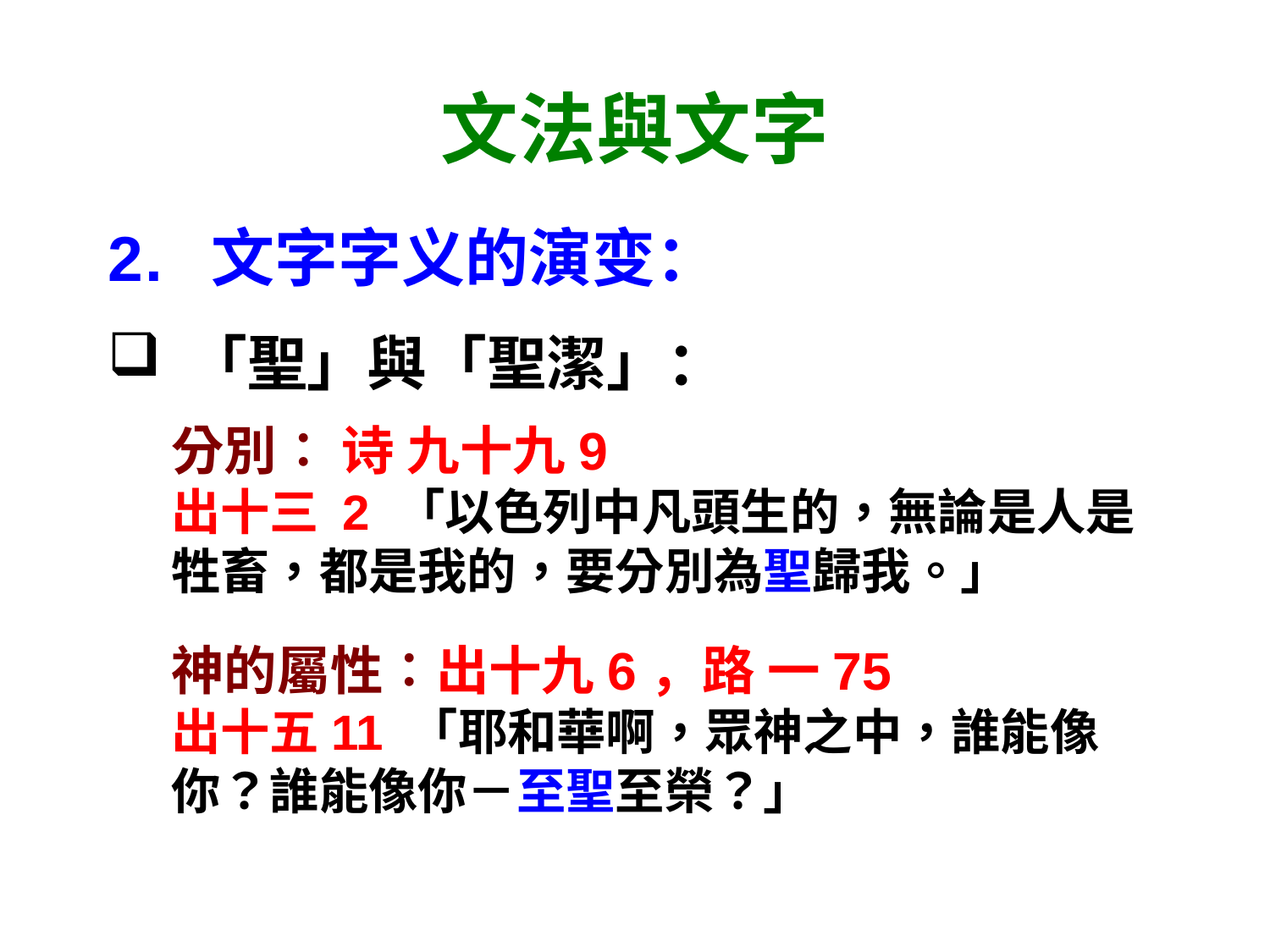

# 文法與文字
文字字义的演变：
「聖」與「聖潔」：

分別∶ 诗 九十九9
出十三 2 「以色列中凡頭生的，無論是人是牲畜，都是我的，要分別為聖歸我。」
神的屬性∶出十九6，路 一75
出十五11 「耶和華啊，眾神之中，誰能像你？誰能像你－至聖至榮？」